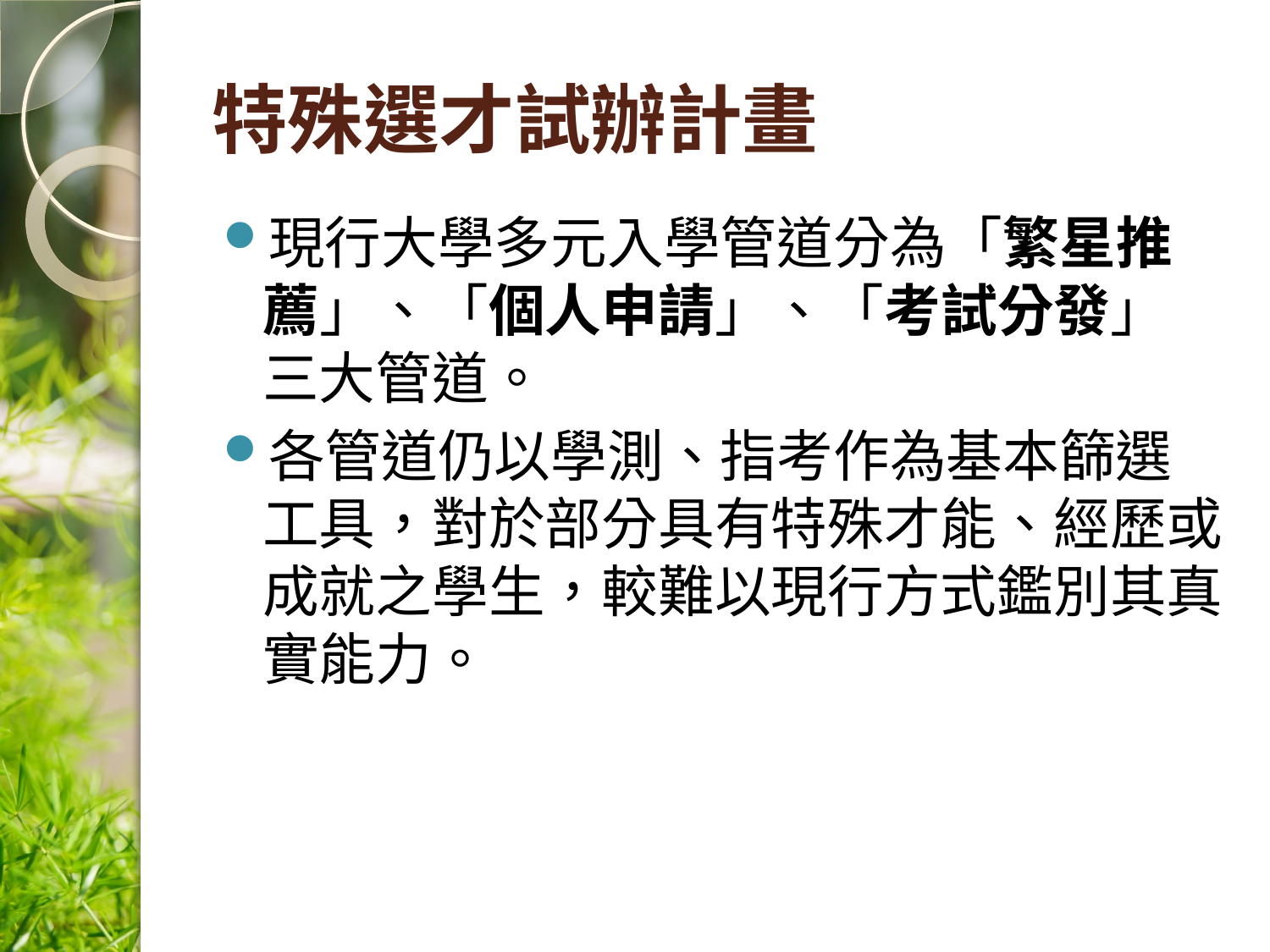

# 特殊選才試辦計畫
現行大學多元入學管道分為「繁星推薦」、「個人申請」、「考試分發」 三大管道。
各管道仍以學測、指考作為基本篩選工具，對於部分具有特殊才能、經歷或成就之學生，較難以現行方式鑑別其真實能力。